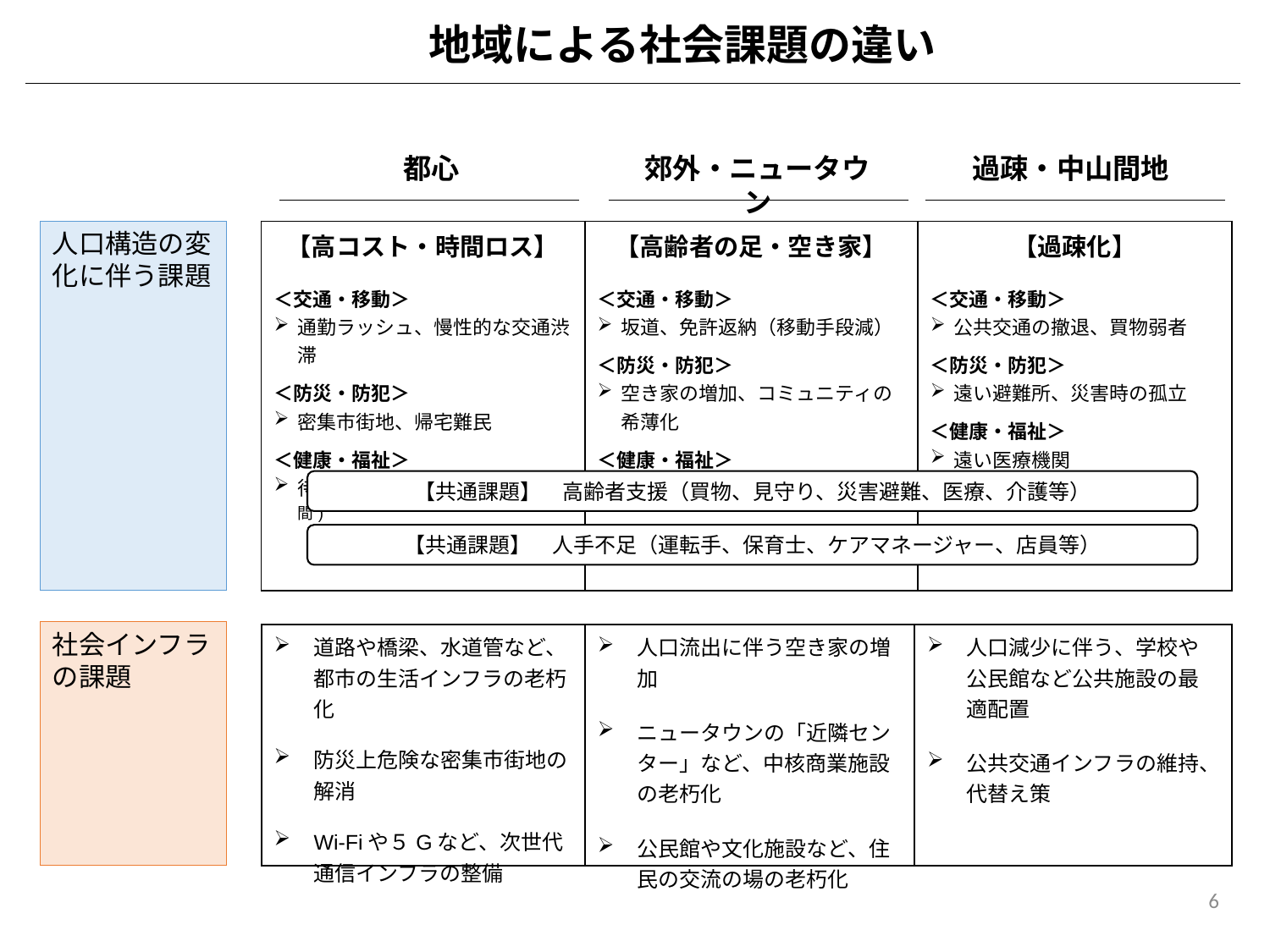

地域による社会課題の違い
都心
郊外・ニュータウン
過疎・中山間地
人口構造の変化に伴う課題
| 【高コスト・時間ロス】 ＜交通・移動＞ 通勤ラッシュ、慢性的な交通渋滞 ＜防災・防犯＞ 密集市街地、帰宅難民 ＜健康・福祉＞ 待機児童、病院の混雑（待ち時間) | 【高齢者の足・空き家】 ＜交通・移動＞ 坂道、免許返納（移動手段減） ＜防災・防犯＞ 空き家の増加、コミュニティの希薄化 ＜健康・福祉＞ 診療所等の撤退 | 【過疎化】 ＜交通・移動＞ 公共交通の撤退、買物弱者 ＜防災・防犯＞ 遠い避難所、災害時の孤立 ＜健康・福祉＞ 遠い医療機関 |
| --- | --- | --- |
【共通課題】　高齢者支援（買物、見守り、災害避難、医療、介護等）
【共通課題】　人手不足（運転手、保育士、ケアマネージャー、店員等）
社会インフラの課題
| 道路や橋梁、水道管など、都市の生活インフラの老朽化 防災上危険な密集市街地の解消 Wi-Fiや５Gなど、次世代通信インフラの整備 | 人口流出に伴う空き家の増加 ニュータウンの「近隣センター」など、中核商業施設の老朽化 公民館や文化施設など、住民の交流の場の老朽化 | 人口減少に伴う、学校や公民館など公共施設の最適配置 公共交通インフラの維持、代替え策 |
| --- | --- | --- |
6